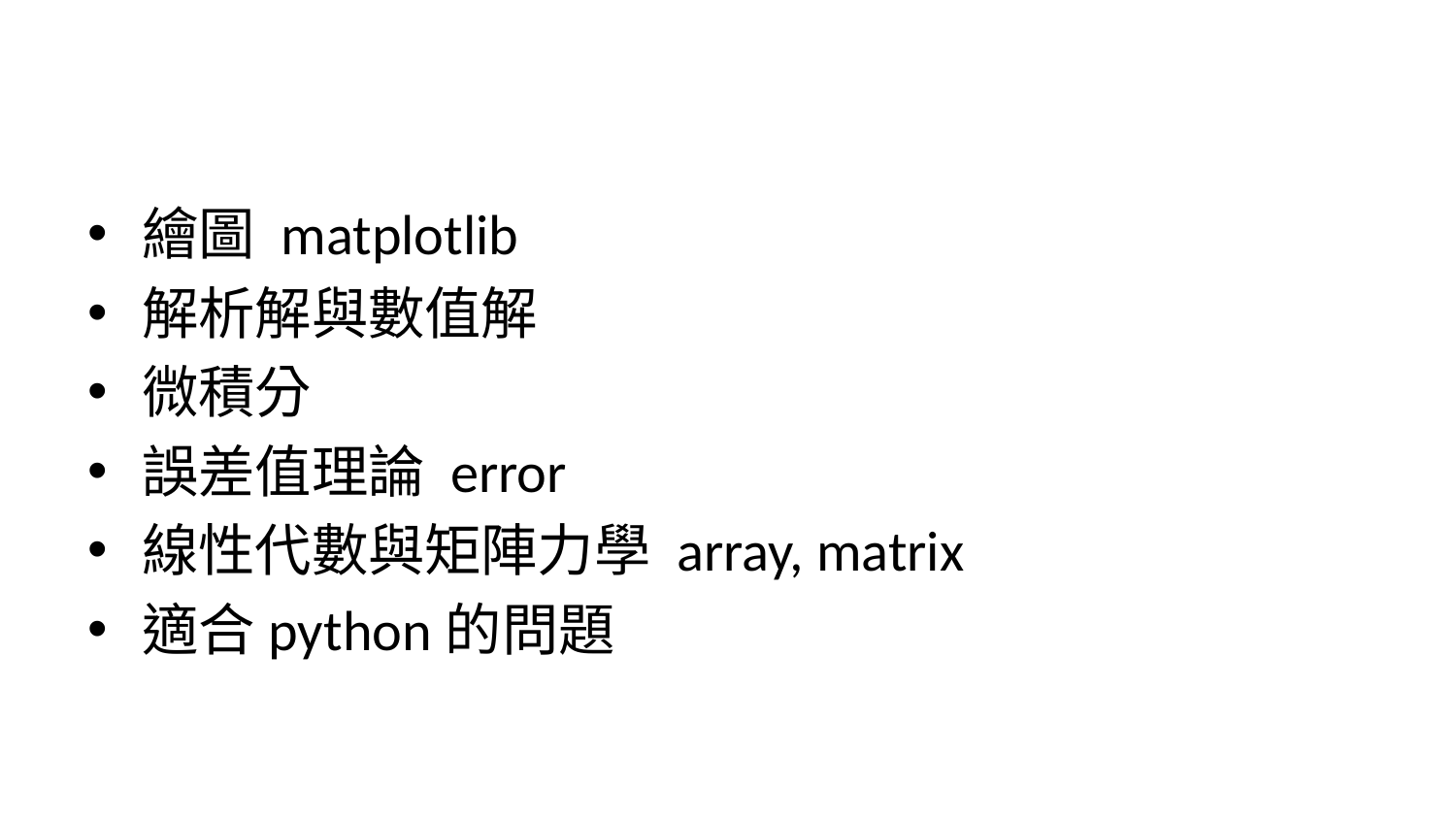

#
繪圖 matplotlib
解析解與數值解
微積分
誤差值理論 error
線性代數與矩陣力學 array, matrix
適合python的問題